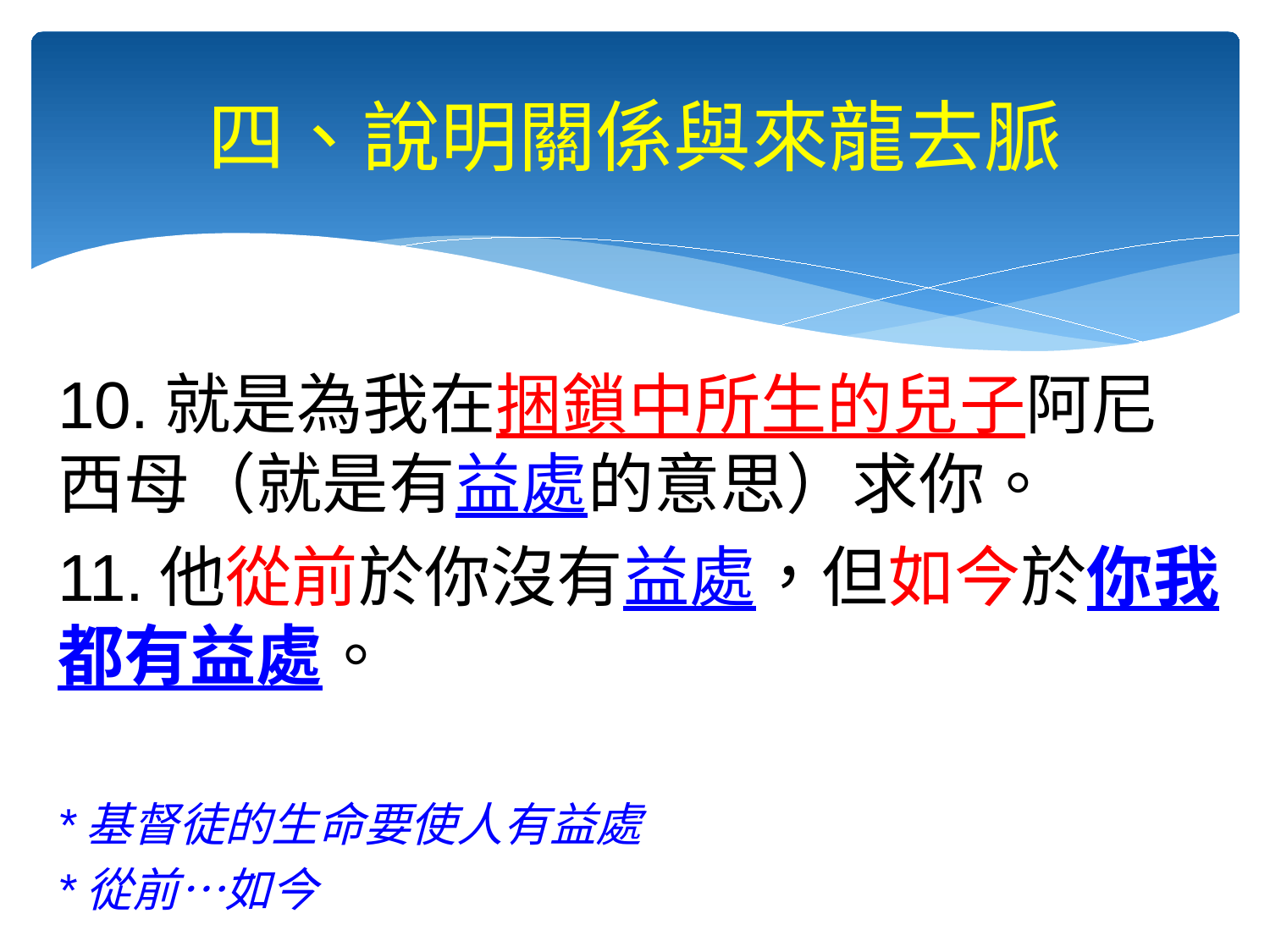

# 四、說明關係與來龍去脈
10.就是為我在捆鎖中所生的兒子阿尼西母（就是有益處的意思）求你。
11.他從前於你沒有益處，但如今於你我都有益處。

*基督徒的生命要使人有益處
*從前…如今